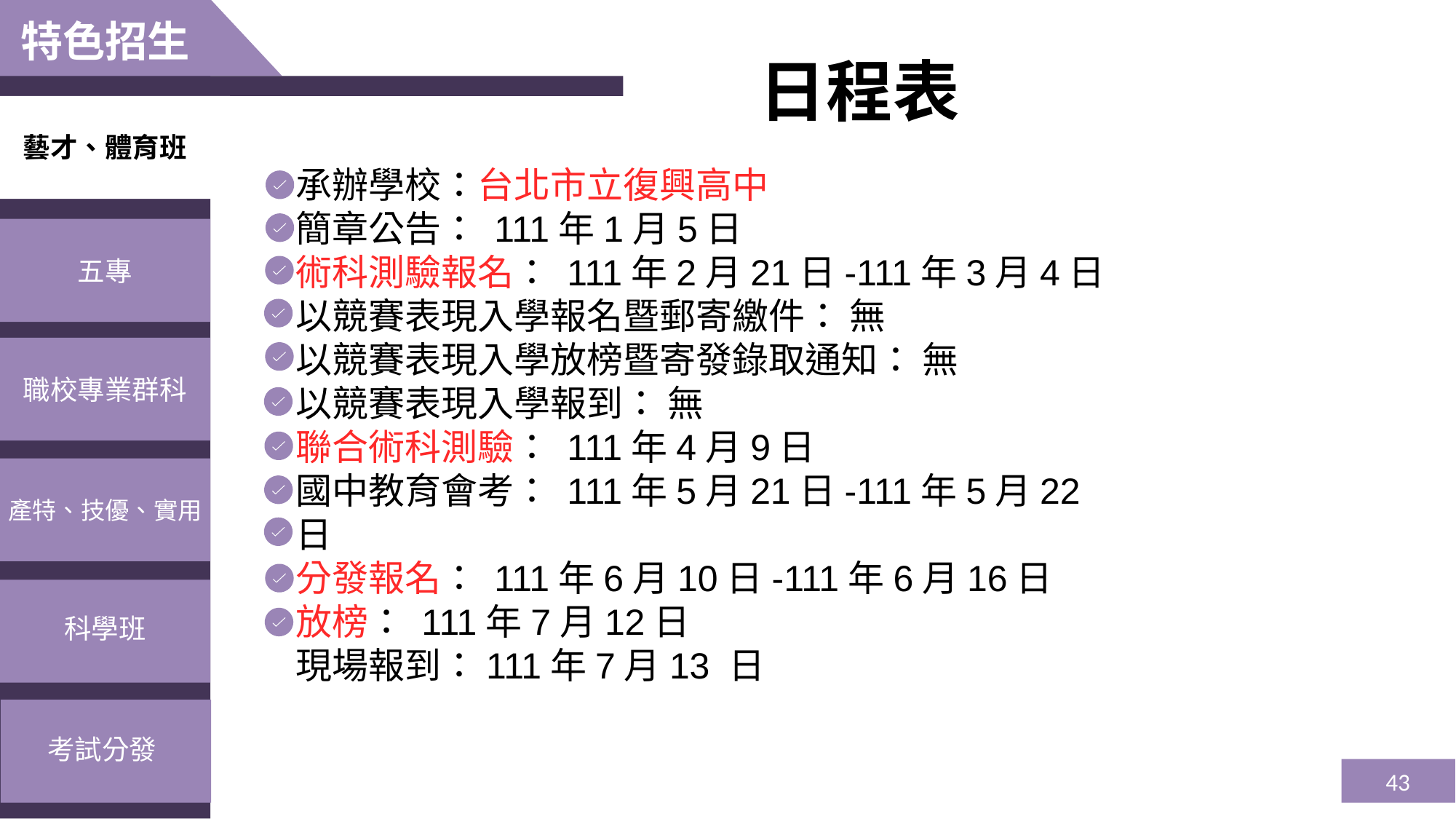

特色招生

日程表

藝才、體育班
承辦學校：台北市立復興高中
簡章公告： 111年1月5日
術科測驗報名： 111年2月21日-111年3月4日
以競賽表現入學報名暨郵寄繳件： 無
以競賽表現入學放榜暨寄發錄取通知： 無
以競賽表現入學報到： 無
聯合術科測驗： 111年4月9日
國中教育會考： 111年5月21日-111年5月22日
分發報名： 111年6月10日-111年6月16日
放榜： 111年7月12日
現場報到：111年7月13 日

五專

職校專業群科

產特、技優、實用

科學班

考試分發

43